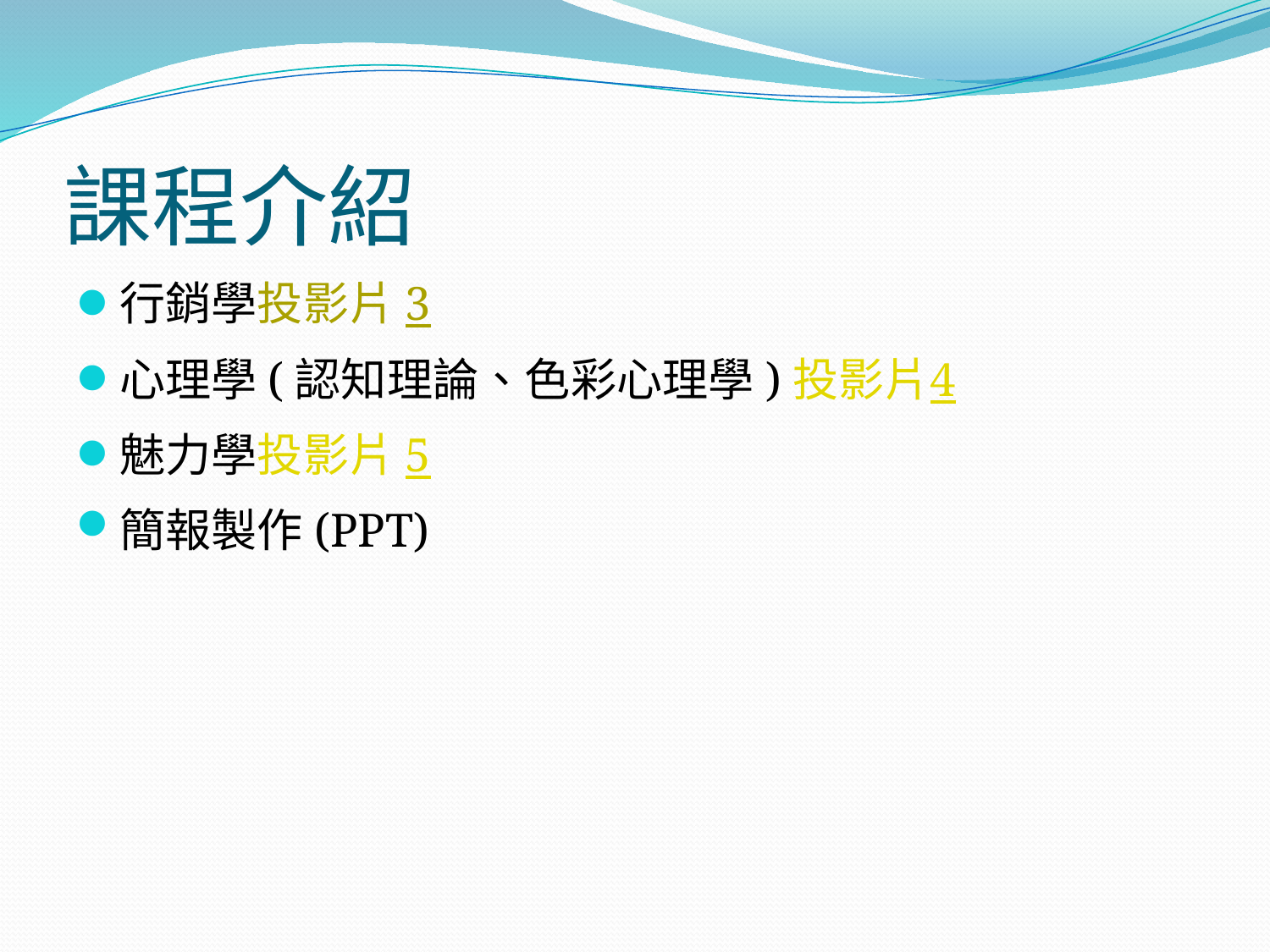

# 課程介紹
行銷學投影片 3
心理學(認知理論、色彩心理學)投影片4
魅力學投影片 5
簡報製作(PPT)